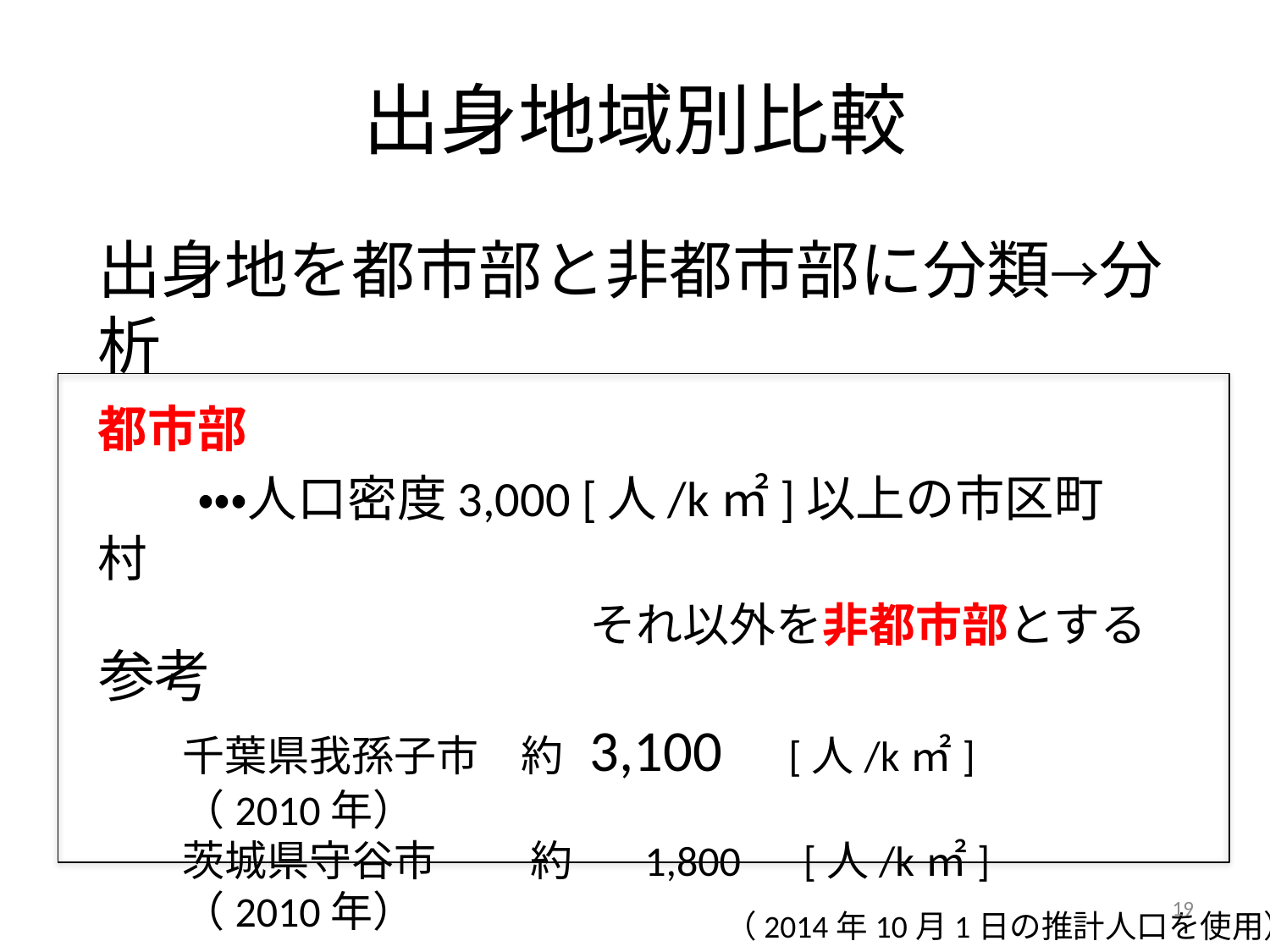

# 出身地域別比較

出身地を都市部と非都市部に分類→分析

都市部
　　・・・人口密度3,000 [人/k㎡]以上の市区町村
それ以外を非都市部とする

参考

千葉県我孫子市　約 3,100　[人/k㎡]　（2010年）
茨城県守谷市　　 約 　 1,800　[人/k㎡]　（2010年）

（2014年10月1日の推計人口を使用）
19